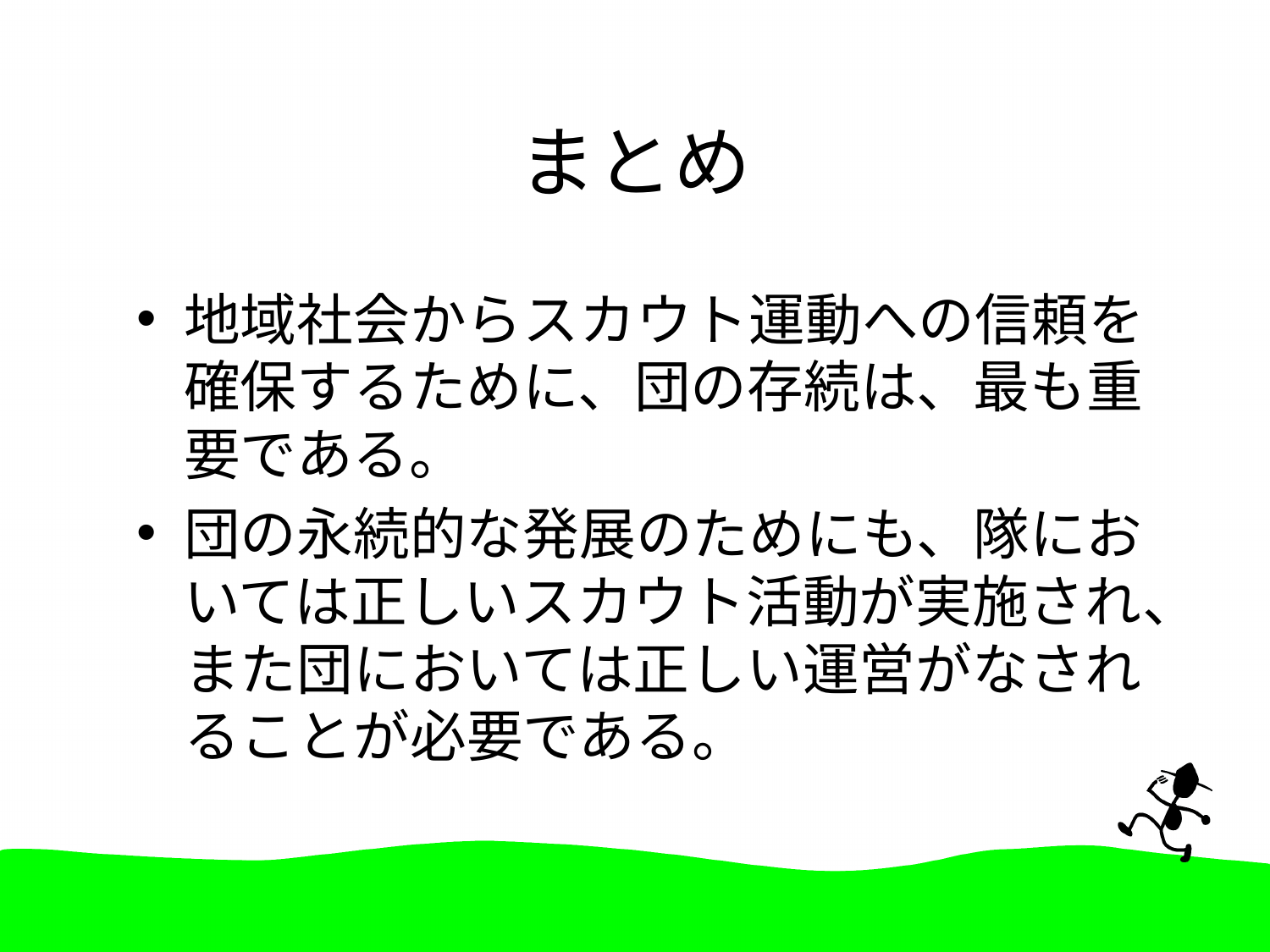

# まとめ
地域社会からスカウト運動への信頼を確保するために、団の存続は、最も重要である。
団の永続的な発展のためにも、隊においては正しいスカウト活動が実施され、また団においては正しい運営がなされることが必要である。